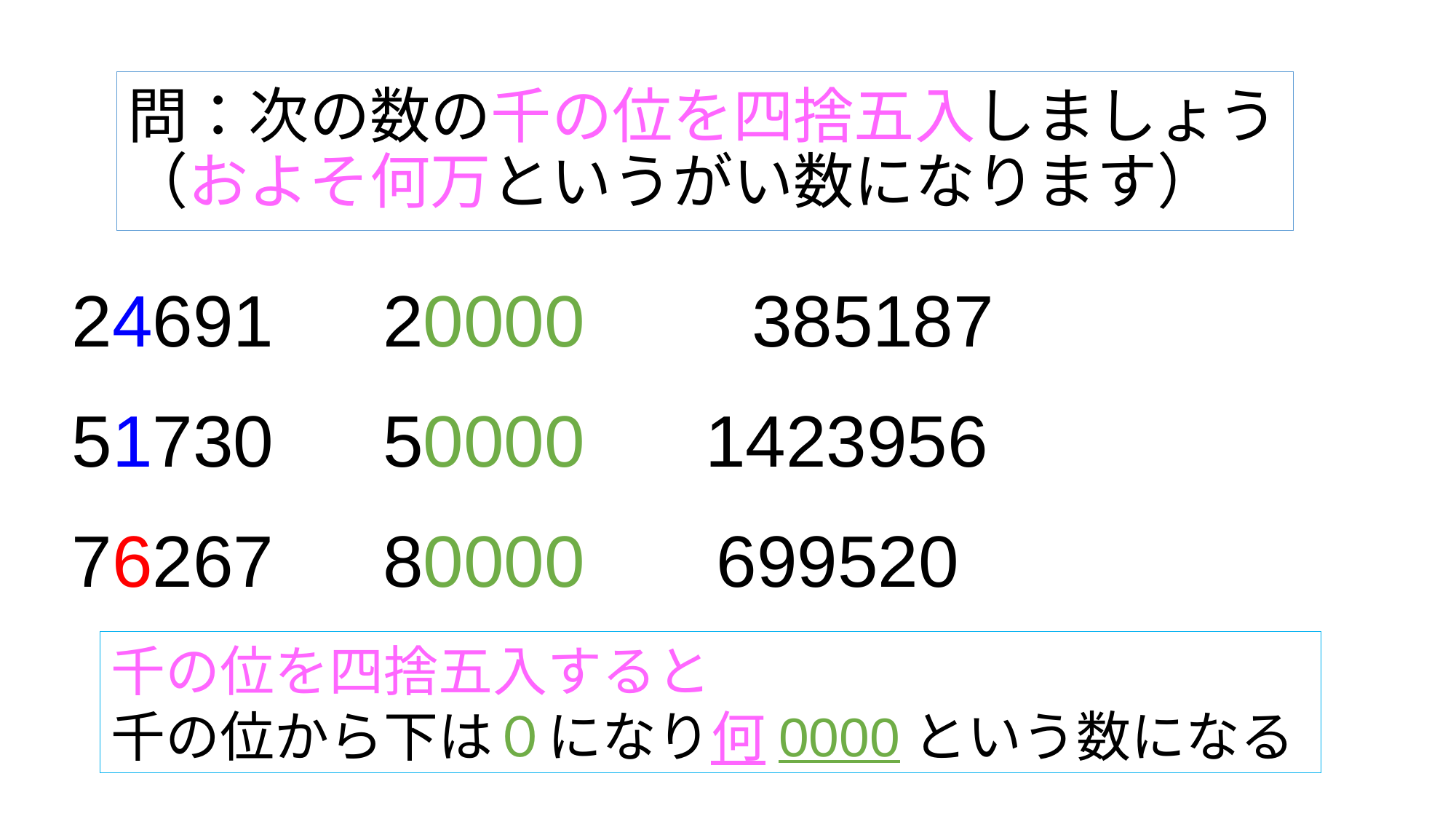

# 問：次の数の千の位を四捨五入しましょう （およそ何万というがい数になります）
24691
20000
385187
51730
50000
1423956
76267
80000
699520
千の位を四捨五入すると
千の位から下は０になり何0000という数になる